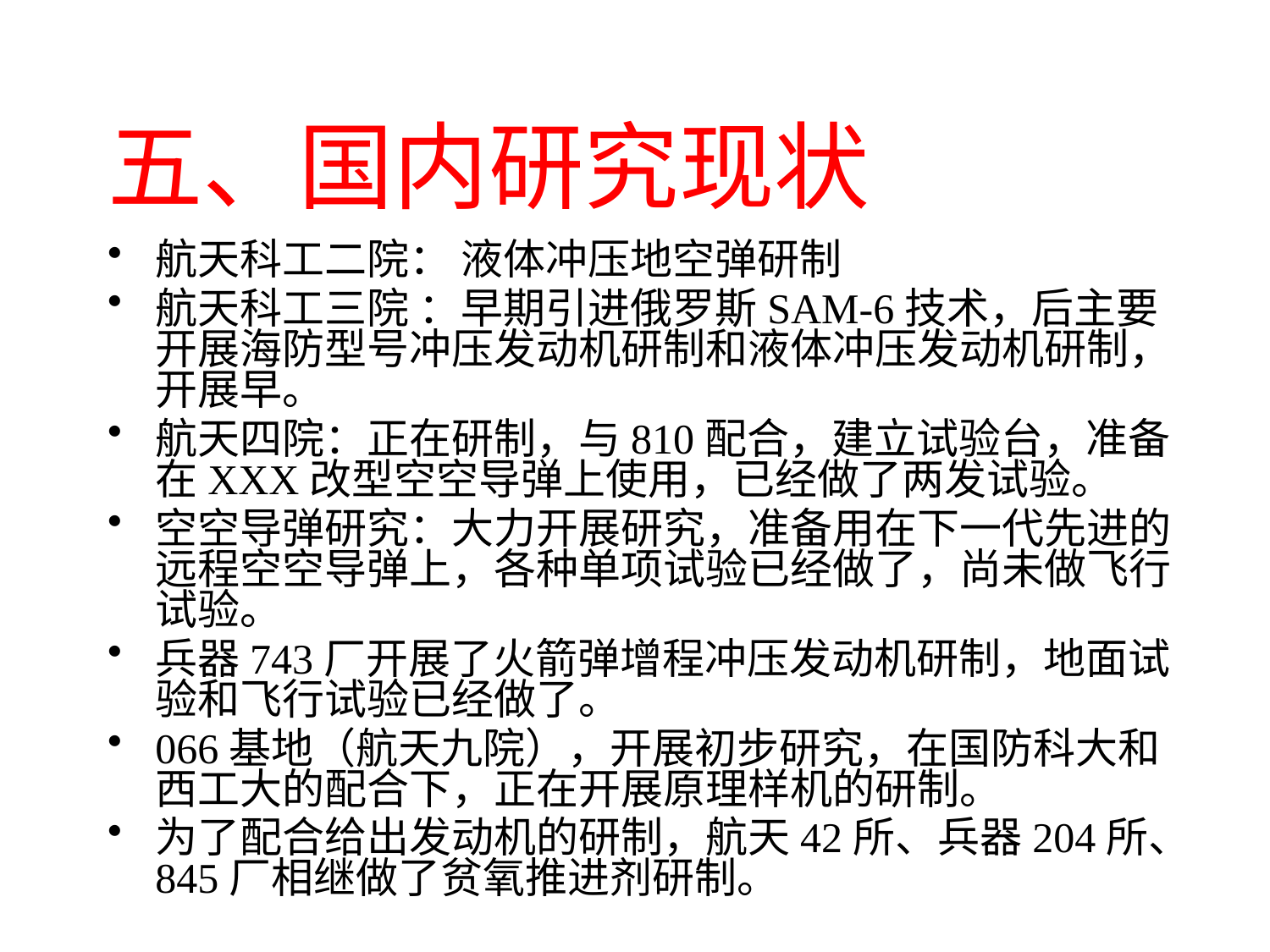

# 五、国内研究现状
航天科工二院： 液体冲压地空弹研制
航天科工三院 ：早期引进俄罗斯SAM-6技术，后主要开展海防型号冲压发动机研制和液体冲压发动机研制，开展早。
航天四院：正在研制，与810配合，建立试验台，准备在XXX改型空空导弹上使用，已经做了两发试验。
空空导弹研究：大力开展研究，准备用在下一代先进的远程空空导弹上，各种单项试验已经做了，尚未做飞行试验。
兵器743厂开展了火箭弹增程冲压发动机研制，地面试验和飞行试验已经做了。
066基地（航天九院），开展初步研究，在国防科大和西工大的配合下，正在开展原理样机的研制。
为了配合给出发动机的研制，航天42所、兵器204所、845厂相继做了贫氧推进剂研制。